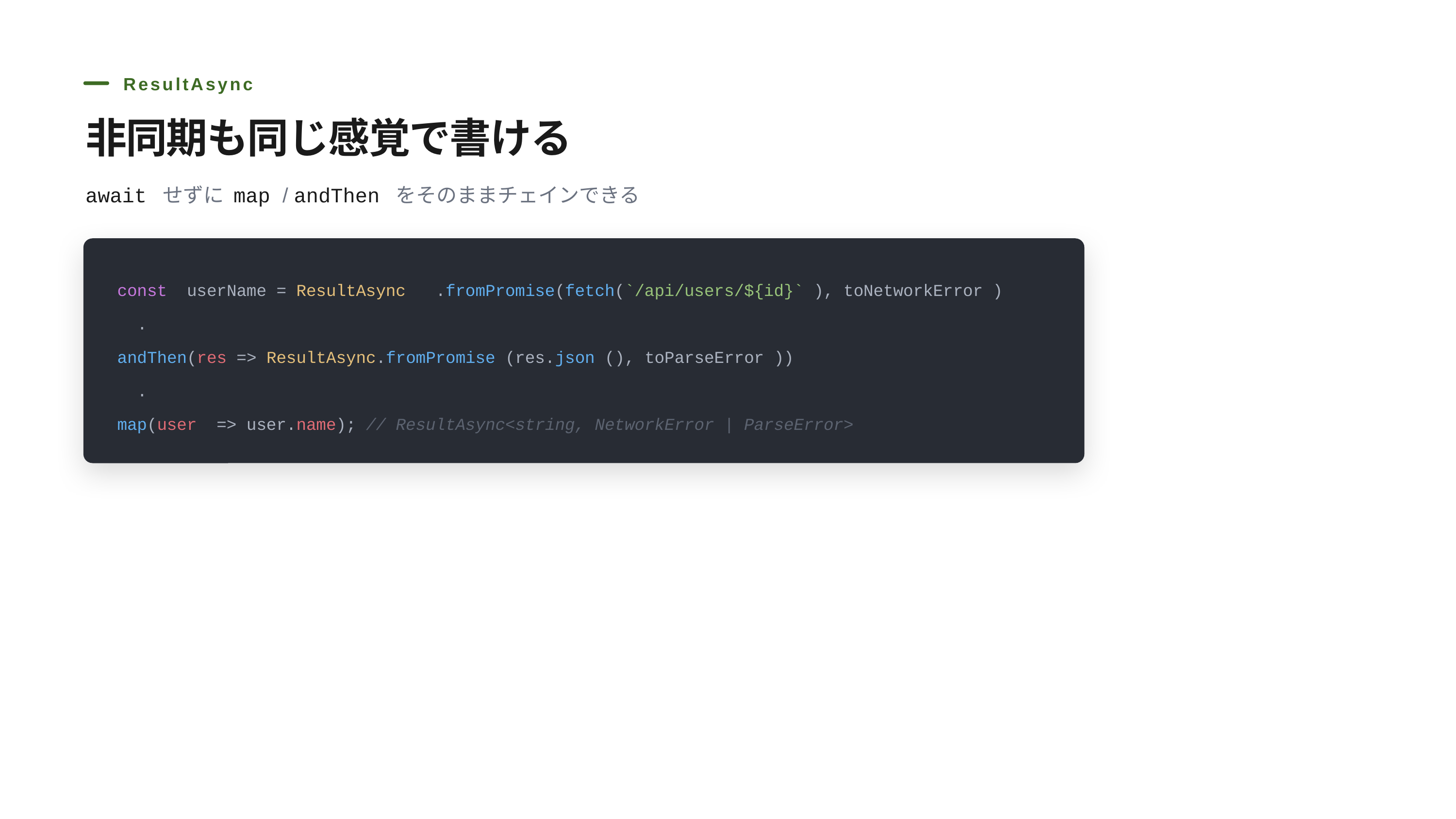

ResultAsync

非同期も同じ感覚で書ける
await せずに map / andThen をそのままチェインできる

const  userName = ResultAsync   .fromPromise(fetch(`/api/users/${id}` ), toNetworkError )
  .
andThen(res => ResultAsync.fromPromise (res.json (), toParseError ))
  .
map(user  => user.name); // ResultAsync<string, NetworkError | ParseError>